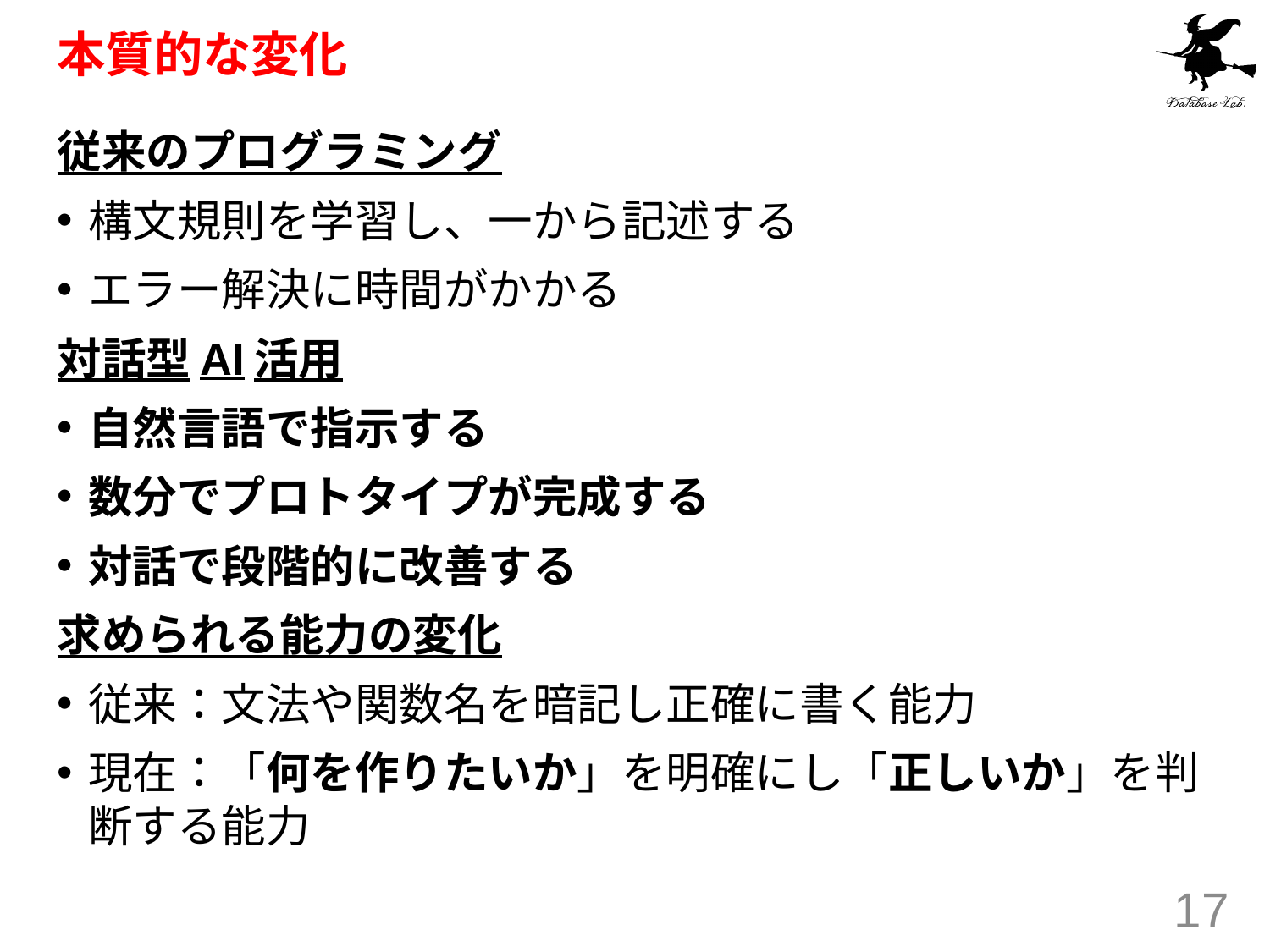

# 本質的な変化
従来のプログラミング
構文規則を学習し、一から記述する
エラー解決に時間がかかる
対話型AI活用
自然言語で指示する
数分でプロトタイプが完成する
対話で段階的に改善する
求められる能力の変化
従来：文法や関数名を暗記し正確に書く能力
現在：「何を作りたいか」を明確にし「正しいか」を判断する能力

17